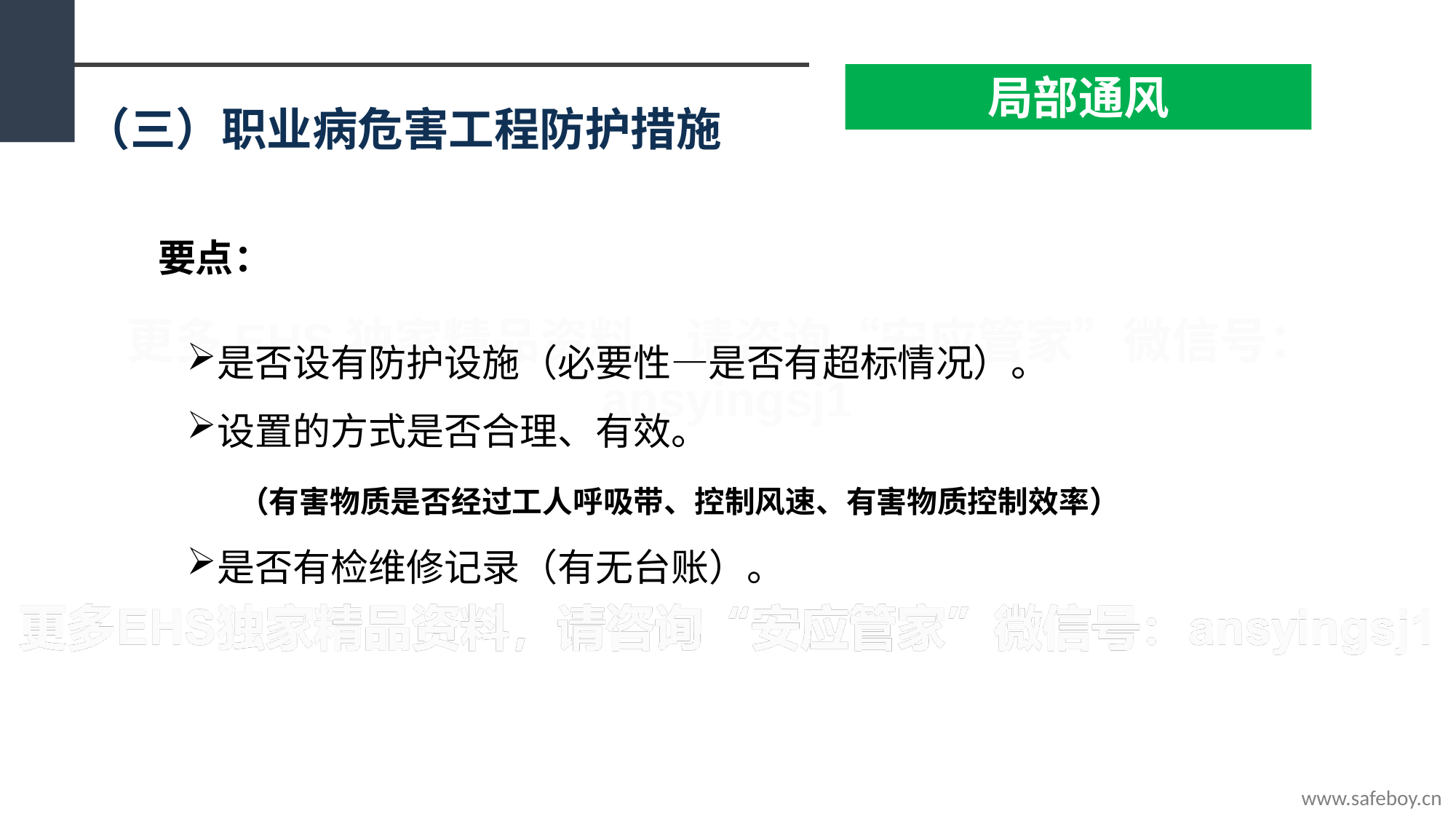

局部通风
（三）职业病危害工程防护措施
要点：
是否设有防护设施（必要性—是否有超标情况）。
设置的方式是否合理、有效。
  （有害物质是否经过工人呼吸带、控制风速、有害物质控制效率）
是否有检维修记录（有无台账）。